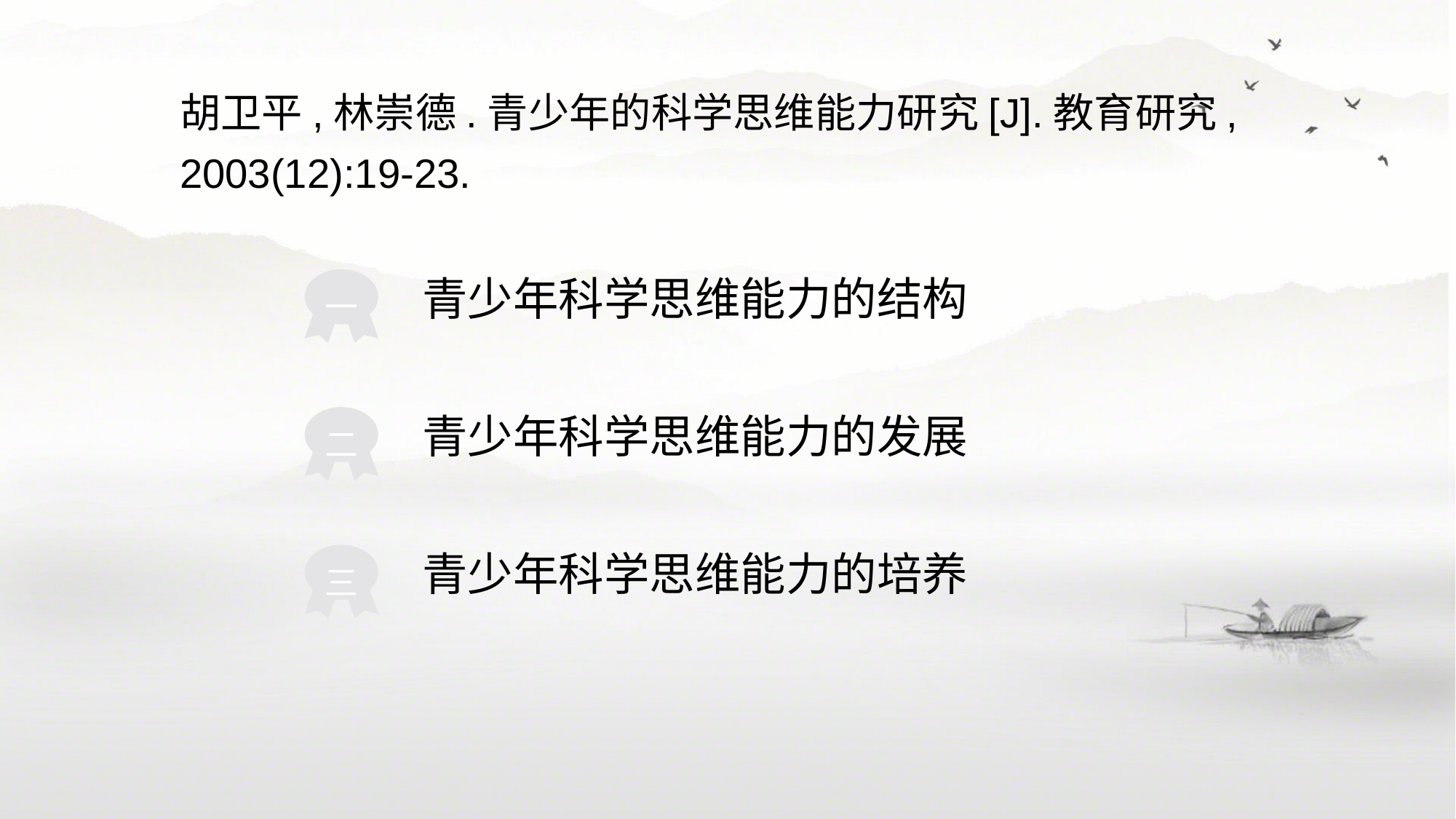

胡卫平,林崇德.青少年的科学思维能力研究[J].教育研究, 2003(12):19-23.
青少年科学思维能力的结构
一
青少年科学思维能力的发展
二
青少年科学思维能力的培养
三